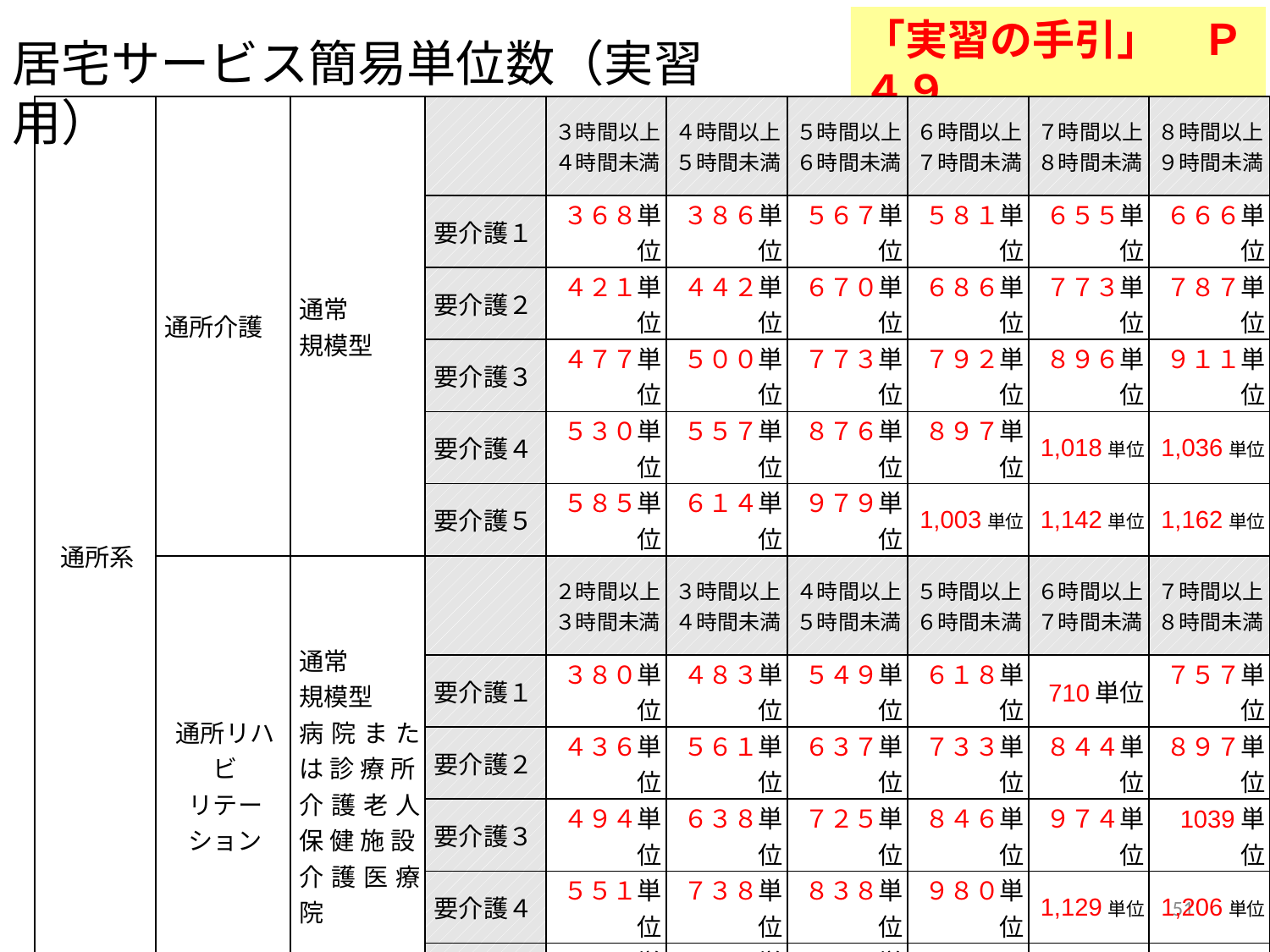

「実習の手引」　Ｐ４９
居宅サービス簡易単位数（実習用）
| 通所系 | 通所介護 | 通常 規模型 |  | ３時間以上 ４時間未満 | ４時間以上 ５時間未満 | ５時間以上 ６時間未満 | ６時間以上 ７時間未満 | ７時間以上 ８時間未満 | ８時間以上 ９時間未満 |
| --- | --- | --- | --- | --- | --- | --- | --- | --- | --- |
|  |  |  | 要介護１ | ３６８単位 | ３８６単位 | ５６７単位 | ５８１単位 | ６５５単位 | ６６６単位 |
|  |  |  | 要介護２ | ４２１単位 | ４４２単位 | ６７０単位 | ６８６単位 | ７７３単位 | ７８７単位 |
|  |  |  | 要介護３ | ４７７単位 | ５００単位 | ７７３単位 | ７９２単位 | ８９６単位 | ９１１単位 |
|  |  |  | 要介護４ | ５３０単位 | ５５７単位 | ８７６単位 | ８９７単位 | 1,018単位 | 1,036単位 |
|  |  |  | 要介護５ | ５８５単位 | ６１４単位 | ９７９単位 | 1,003単位 | 1,142単位 | 1,162単位 |
|  | 通所リハビ リテーション | 通常 規模型 病院または診療所， 介護老人保健施設， 介護医療院 |  | ２時間以上 ３時間未満 | ３時間以上 ４時間未満 | ４時間以上 ５時間未満 | ５時間以上 ６時間未満 | ６時間以上 ７時間未満 | ７時間以上 ８時間未満 |
|  |  |  | 要介護１ | ３８０単位 | ４８３単位 | ５４９単位 | ６１８単位 | 710単位 | ７５７単位 |
|  |  |  | 要介護２ | ４３６単位 | ５６１単位 | ６３７単位 | ７３３単位 | ８４４単位 | ８９７単位 |
|  |  |  | 要介護３ | ４９４単位 | ６３８単位 | ７２５単位 | ８４６単位 | ９７４単位 | 1039単位 |
|  |  |  | 要介護４ | ５５１単位 | ７３８単位 | ８３８単位 | ９８０単位 | 1,129単位 | 1,206単位 |
|  |  |  | 要介護５ | ６０８単位 | ８３６単位 | ９５９単位 | 1,112単位 | 1,281単位 | 1369単位 |
51